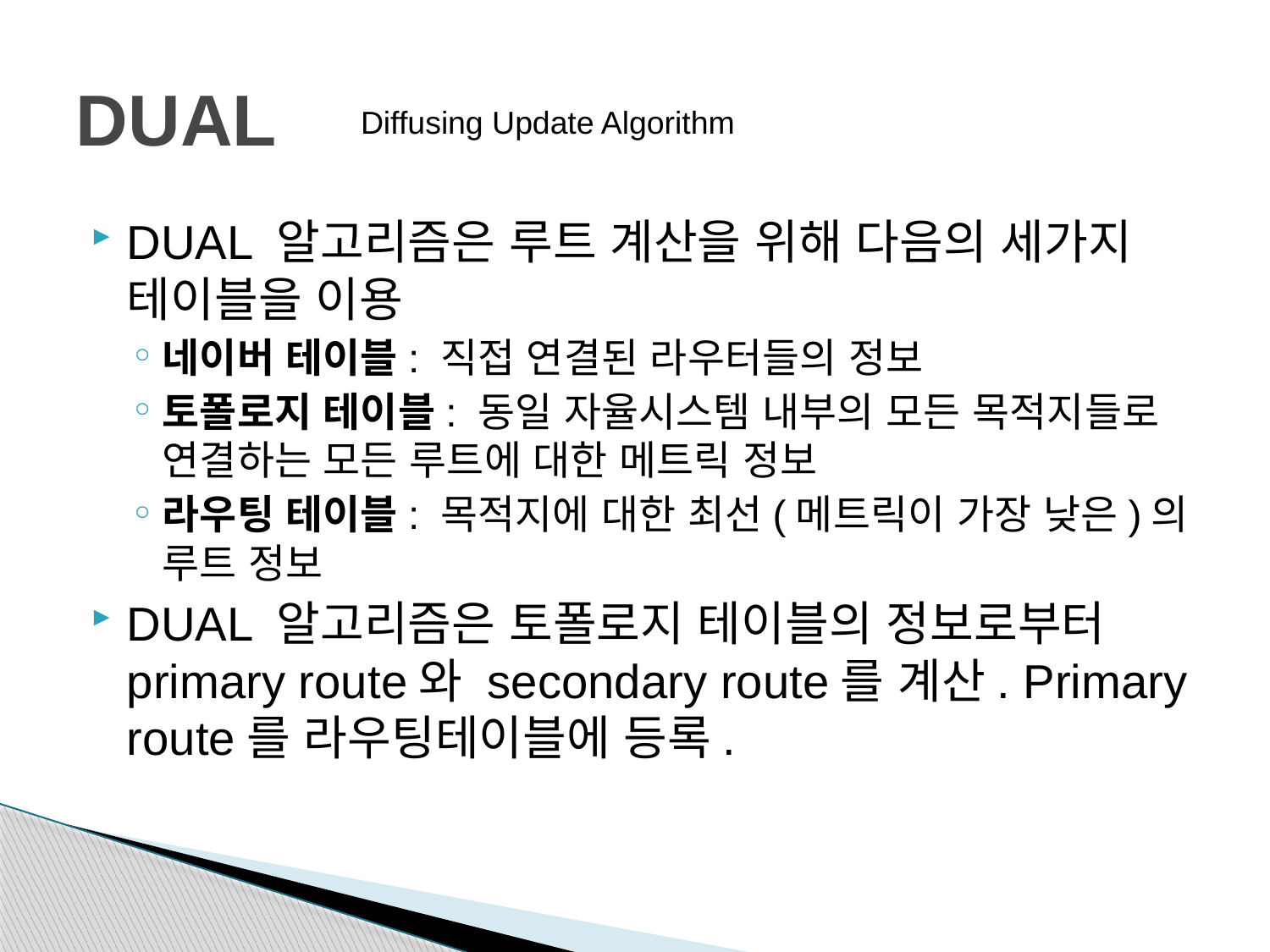

# DUAL
Diffusing Update Algorithm
DUAL 알고리즘은 루트 계산을 위해 다음의 세가지 테이블을 이용
네이버 테이블: 직접 연결된 라우터들의 정보
토폴로지 테이블: 동일 자율시스템 내부의 모든 목적지들로 연결하는 모든 루트에 대한 메트릭 정보
라우팅 테이블: 목적지에 대한 최선(메트릭이 가장 낮은)의 루트 정보
DUAL 알고리즘은 토폴로지 테이블의 정보로부터 primary route와 secondary route를 계산. Primary route를 라우팅테이블에 등록.